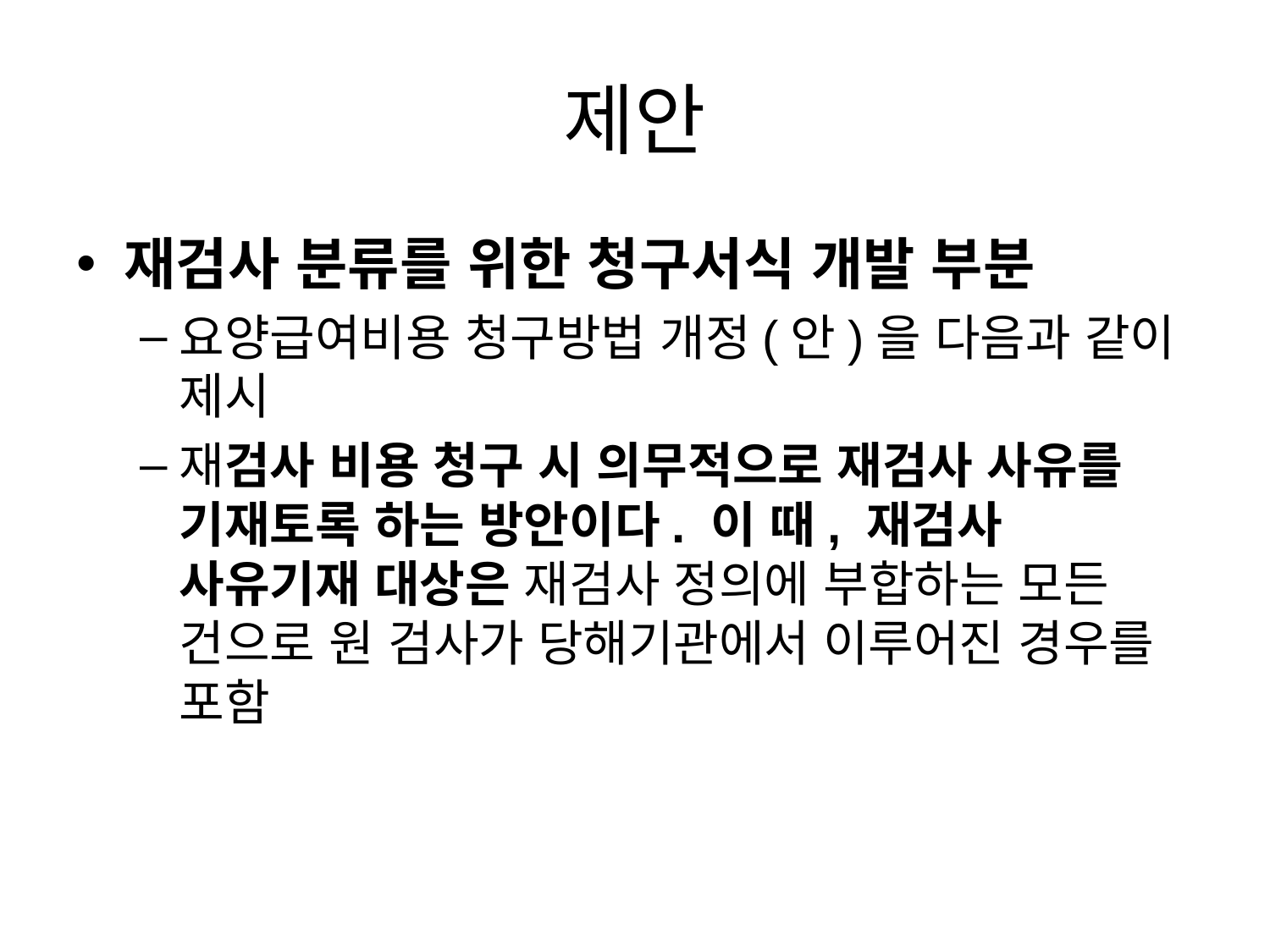

# 제안
재검사 분류를 위한 청구서식 개발 부분
요양급여비용 청구방법 개정(안)을 다음과 같이 제시
재검사 비용 청구 시 의무적으로 재검사 사유를 기재토록 하는 방안이다. 이 때, 재검사 사유기재 대상은 재검사 정의에 부합하는 모든 건으로 원 검사가 당해기관에서 이루어진 경우를 포함